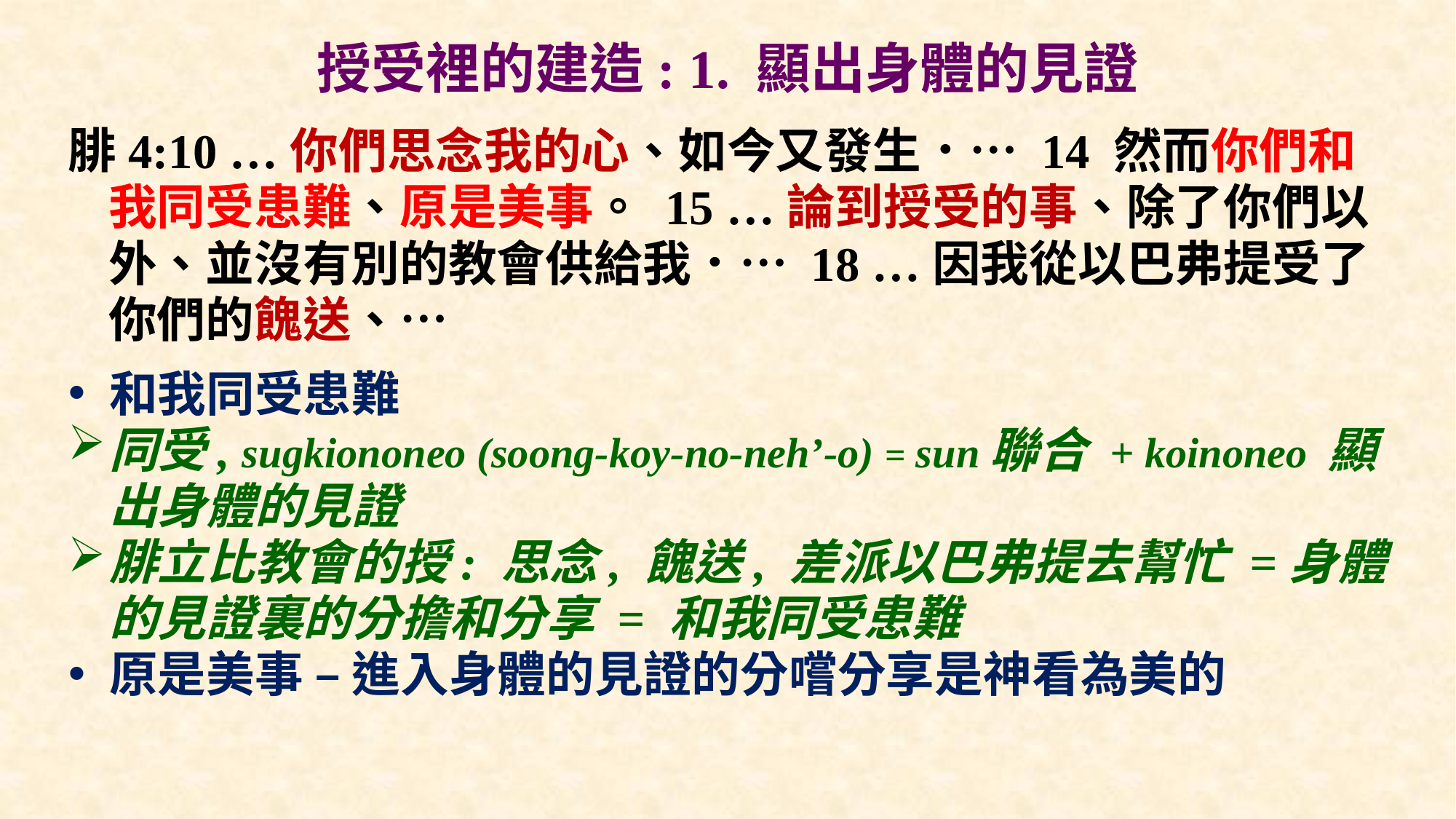

# 授受裡的建造: 1. 顯出身體的見證
腓4:10 …你們思念我的心、如今又發生．… 14 然而你們和我同受患難、原是美事。 15 …論到授受的事、除了你們以外、並沒有別的教會供給我．… 18 …因我從以巴弗提受了你們的餽送、…
和我同受患難
同受, sugkiononeo (soong-koy-no-neh’-o) = sun聯合 + koinoneo 顯出身體的見證
腓立比教會的授: 思念, 餽送, 差派以巴弗提去幫忙 =身體的見證裏的分擔和分享 = 和我同受患難
原是美事 – 進入身體的見證的分嚐分享是神看為美的